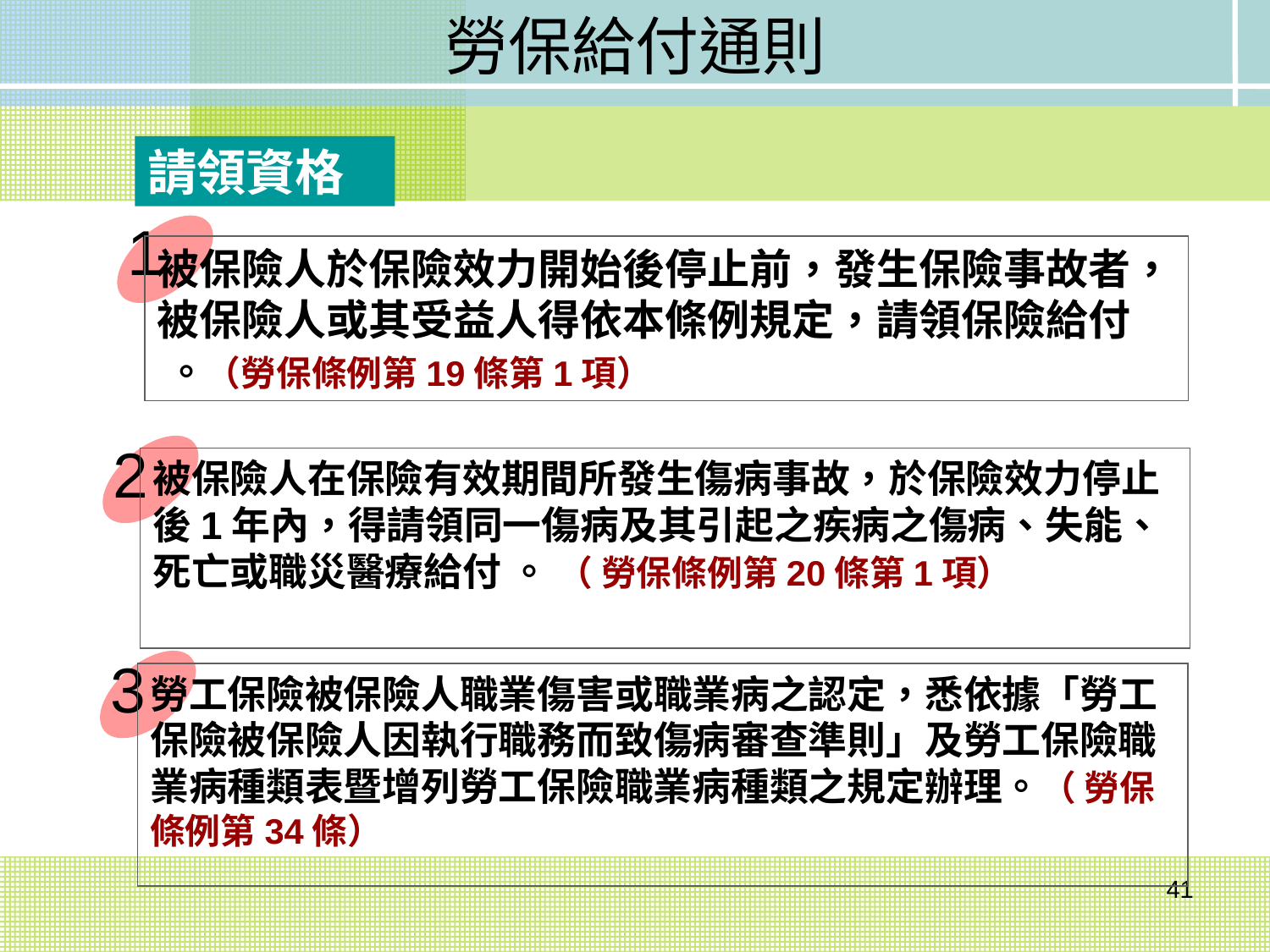

勞保給付通則

請領資格
1

被保險人於保險效力開始後停止前，發生保險事故者，被保險人或其受益人得依本條例規定，請領保險給付 。（勞保條例第19條第1項）
2

被保險人在保險有效期間所發生傷病事故，於保險效力停止後1年內，得請領同一傷病及其引起之疾病之傷病、失能、死亡或職災醫療給付 。 （ 勞保條例第20條第1項）
3

勞工保險被保險人職業傷害或職業病之認定，悉依據「勞工保險被保險人因執行職務而致傷病審查準則」及勞工保險職業病種類表暨增列勞工保險職業病種類之規定辦理。（ 勞保條例第34條）
41